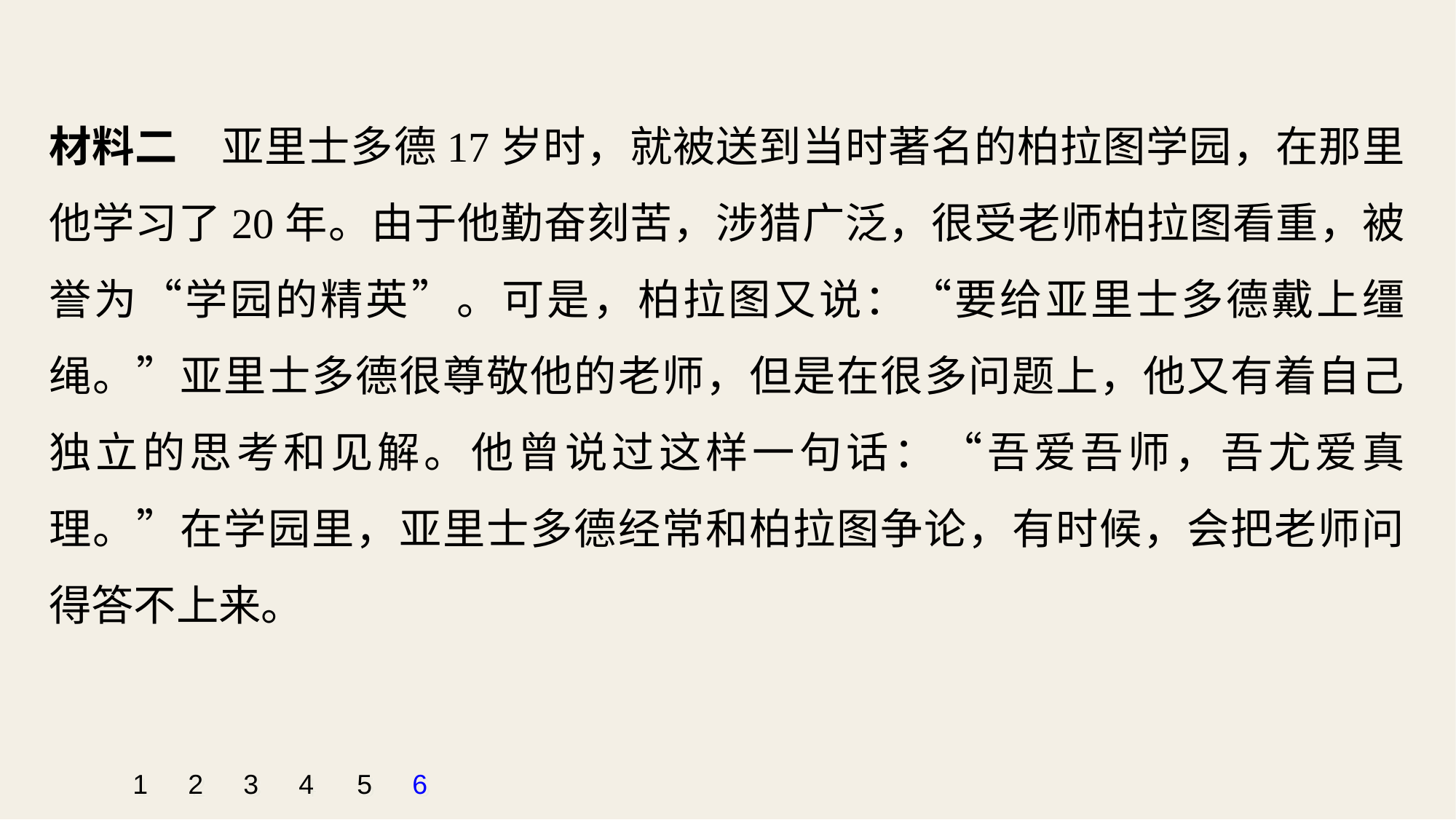

材料二　亚里士多德17岁时，就被送到当时著名的柏拉图学园，在那里他学习了20年。由于他勤奋刻苦，涉猎广泛，很受老师柏拉图看重，被誉为“学园的精英”。可是，柏拉图又说：“要给亚里士多德戴上缰绳。”亚里士多德很尊敬他的老师，但是在很多问题上，他又有着自己独立的思考和见解。他曾说过这样一句话：“吾爱吾师，吾尤爱真理。”在学园里，亚里士多德经常和柏拉图争论，有时候，会把老师问得答不上来。
1
2
3
4
5
6